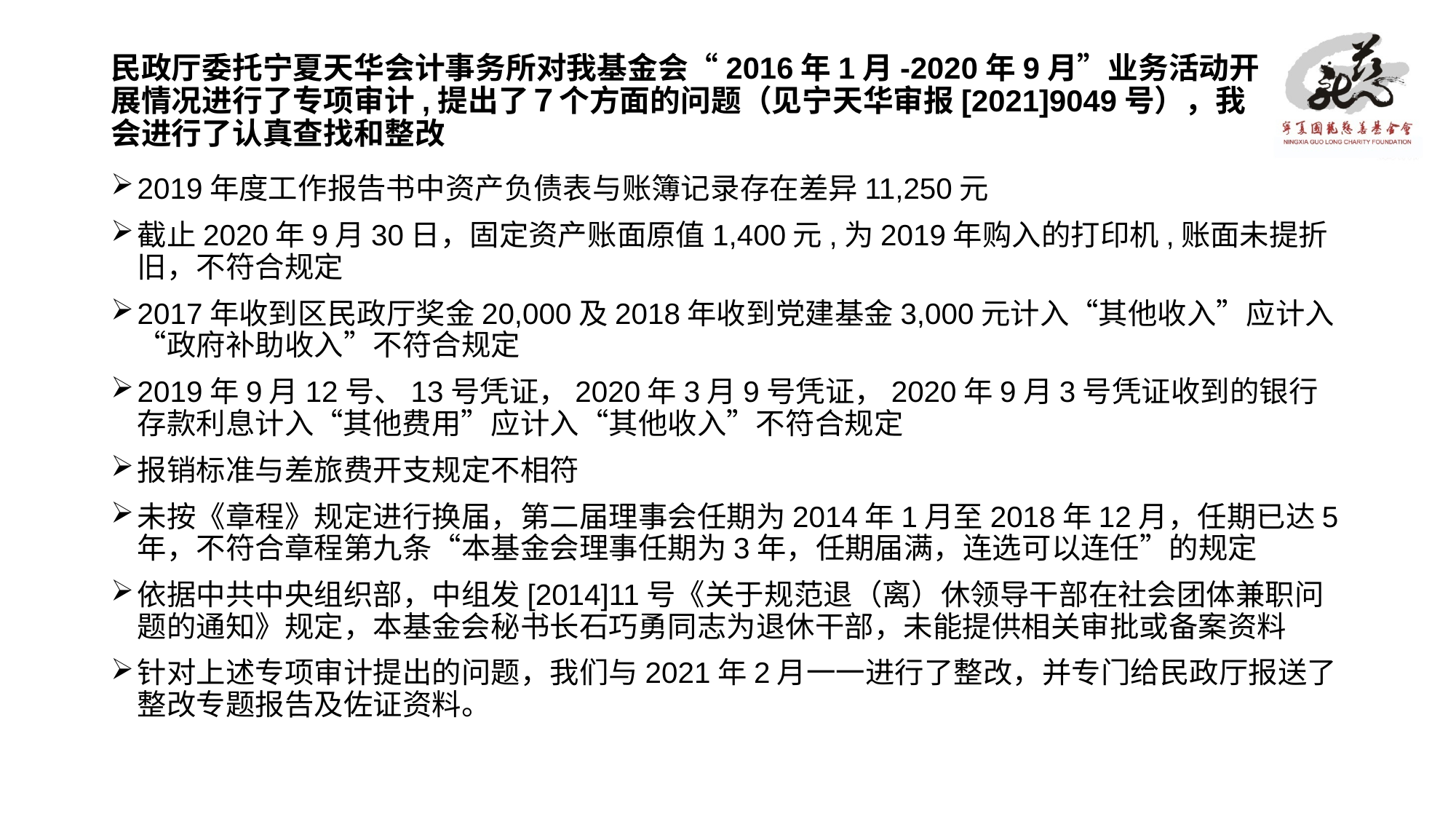

# 民政厅委托宁夏天华会计事务所对我基金会“2016年1月-2020年9月”业务活动开展情况进行了专项审计,提出了７个方面的问题（见宁天华审报[2021]9049号），我会进行了认真查找和整改
2019年度工作报告书中资产负债表与账簿记录存在差异11,250元
截止2020年9月30日，固定资产账面原值1,400元,为2019年购入的打印机,账面未提折旧，不符合规定
2017年收到区民政厅奖金20,000及2018年收到党建基金3,000元计入“其他收入”应计入“政府补助收入”不符合规定
2019年9月12号、13号凭证，2020年3月9号凭证，2020年9月3号凭证收到的银行存款利息计入“其他费用”应计入“其他收入”不符合规定
报销标准与差旅费开支规定不相符
未按《章程》规定进行换届，第二届理事会任期为2014年1月至2018年12月，任期已达5年，不符合章程第九条“本基金会理事任期为3年，任期届满，连选可以连任”的规定
依据中共中央组织部，中组发[2014]11号《关于规范退（离）休领导干部在社会团体兼职问题的通知》规定，本基金会秘书长石巧勇同志为退休干部，未能提供相关审批或备案资料
针对上述专项审计提出的问题，我们与2021年2月一一进行了整改，并专门给民政厅报送了整改专题报告及佐证资料。